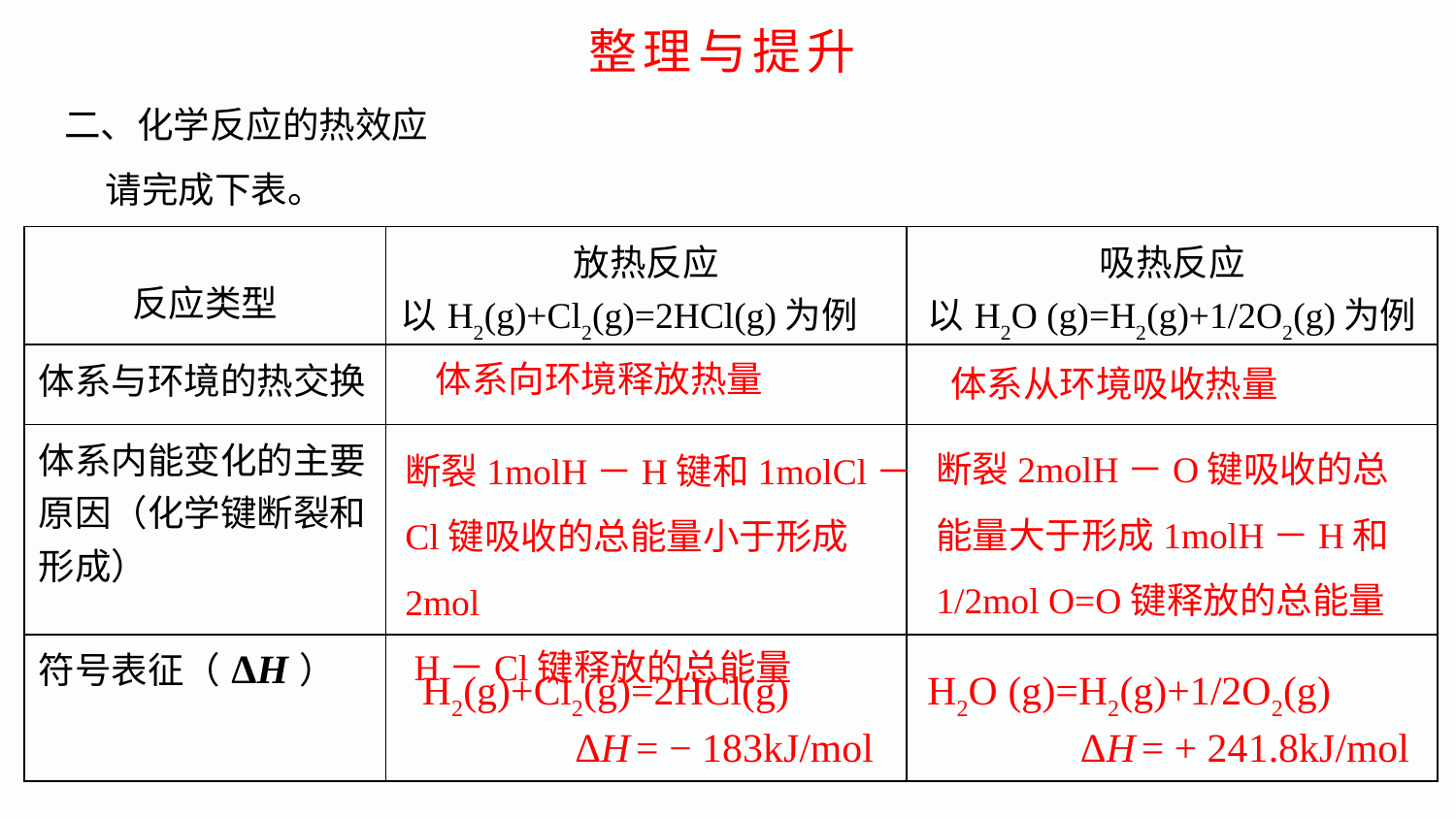

整理与提升
二、化学反应的热效应
    请完成下表。
| 反应类型 | 放热反应 以H2(g)+Cl2(g)=2HCl(g)为例 | 吸热反应 以H2O (g)=H2(g)+1/2O2(g)为例 |
| --- | --- | --- |
| 体系与环境的热交换 |  |  |
| 体系内能变化的主要原因（化学键断裂和形成） |  |  |
| 符号表征（ΔH ） |  |  |
体系向环境释放热量
体系从环境吸收热量
断裂2molH－O键吸收的总能量大于形成1molH－H和1/2mol O=O键释放的总能量
断裂1molH－H键和1molCl－Cl键吸收的总能量小于形成2mol
 H－Cl键释放的总能量
H2(g)+Cl2(g)=2HCl(g)
               ΔH = − 183kJ/mol
H2O (g)=H2(g)+1/2O2(g)
               ΔH = + 241.8kJ/mol